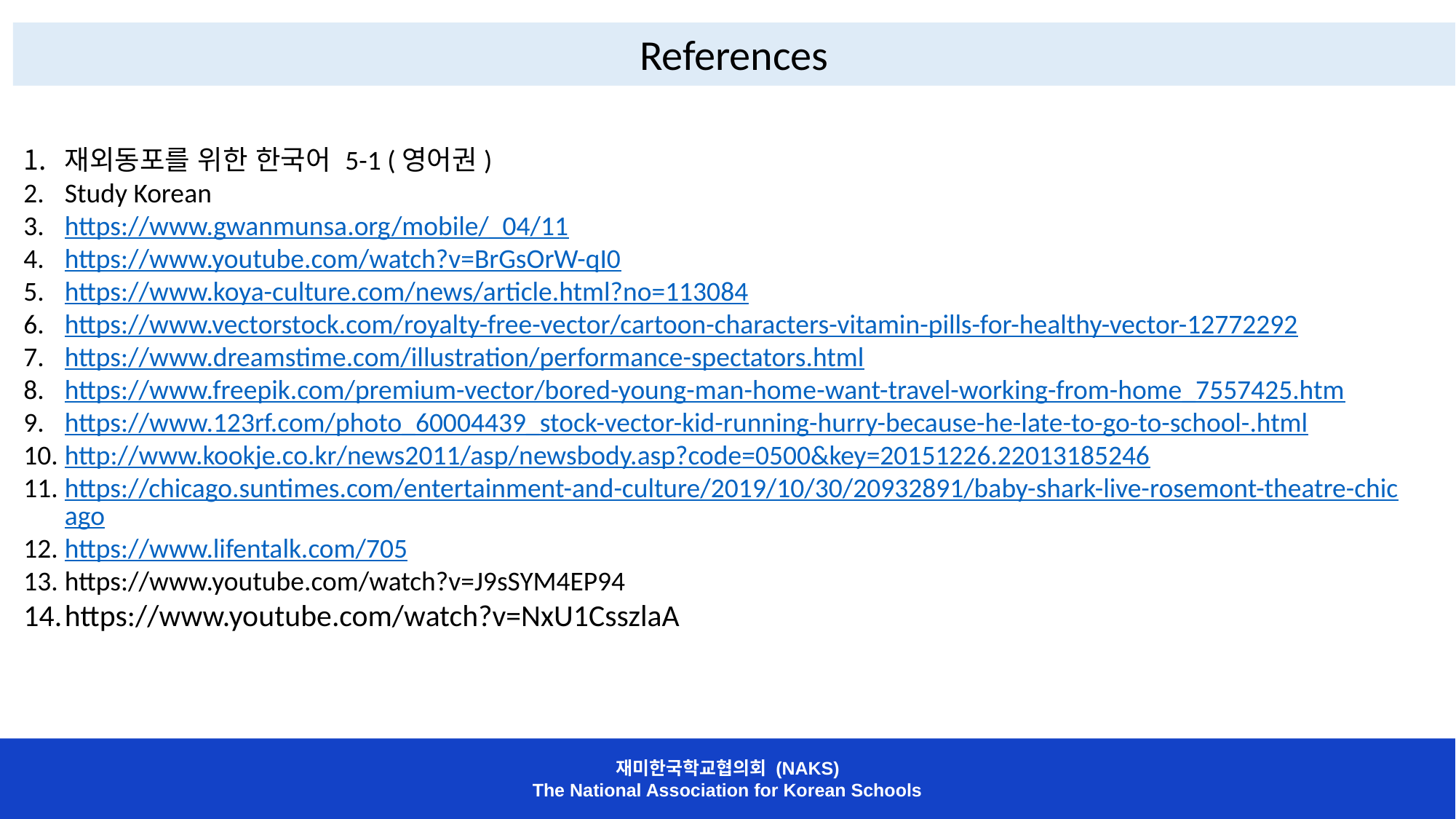

References
재외동포를 위한 한국어 5-1 (영어권)
Study Korean
https://www.gwanmunsa.org/mobile/_04/11
https://www.youtube.com/watch?v=BrGsOrW-qI0
https://www.koya-culture.com/news/article.html?no=113084
https://www.vectorstock.com/royalty-free-vector/cartoon-characters-vitamin-pills-for-healthy-vector-12772292
https://www.dreamstime.com/illustration/performance-spectators.html
https://www.freepik.com/premium-vector/bored-young-man-home-want-travel-working-from-home_7557425.htm
https://www.123rf.com/photo_60004439_stock-vector-kid-running-hurry-because-he-late-to-go-to-school-.html
http://www.kookje.co.kr/news2011/asp/newsbody.asp?code=0500&key=20151226.22013185246
https://chicago.suntimes.com/entertainment-and-culture/2019/10/30/20932891/baby-shark-live-rosemont-theatre-chicago
https://www.lifentalk.com/705
https://www.youtube.com/watch?v=J9sSYM4EP94
https://www.youtube.com/watch?v=NxU1CsszlaA
재미한국학교협의회 (NAKS)
The National Association for Korean Schools